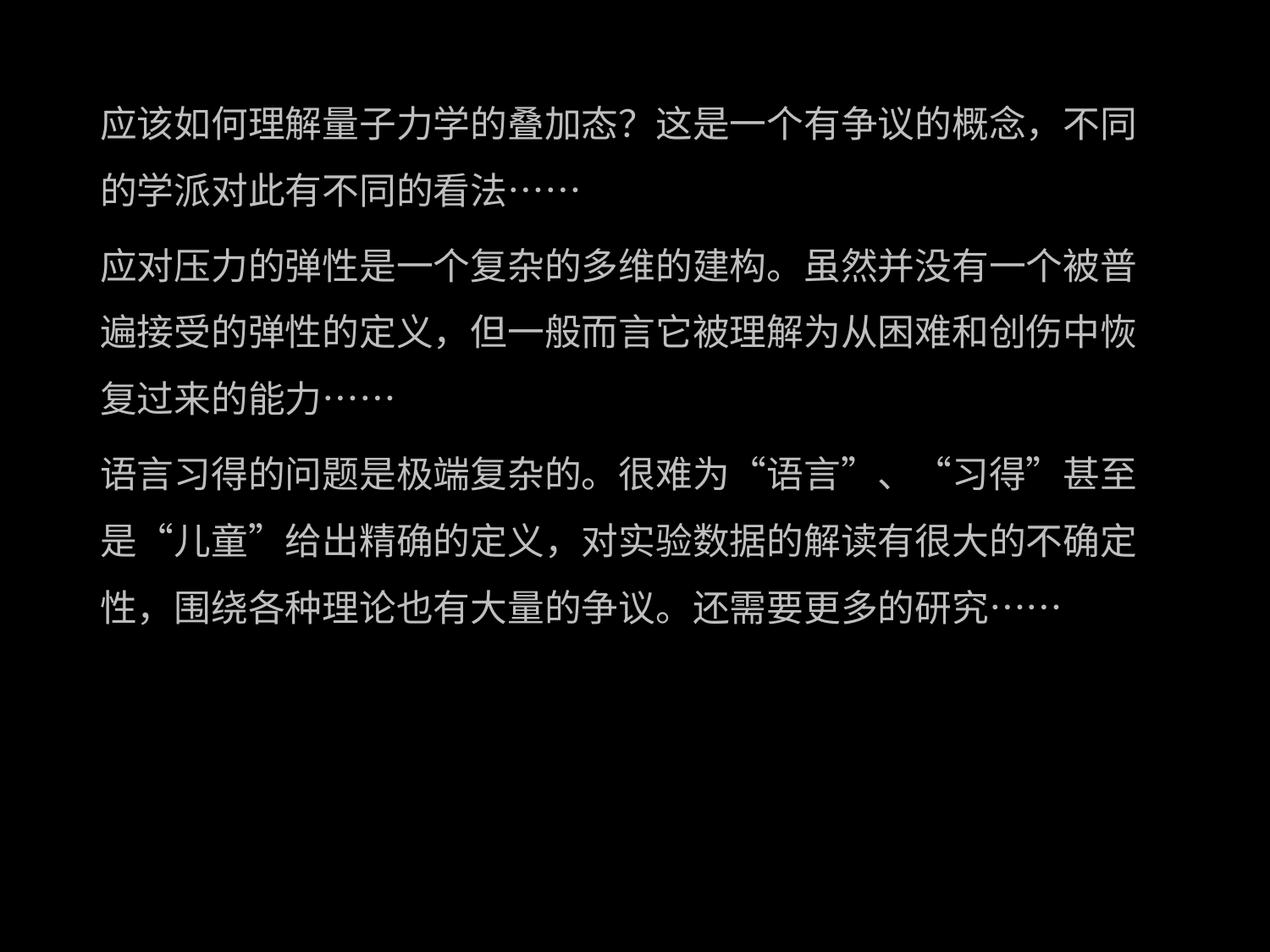

应该如何理解量子力学的叠加态？这是一个有争议的概念，不同的学派对此有不同的看法……
应对压力的弹性是一个复杂的多维的建构。虽然并没有一个被普遍接受的弹性的定义，但一般而言它被理解为从困难和创伤中恢复过来的能力……
语言习得的问题是极端复杂的。很难为“语言”、“习得”甚至是“儿童”给出精确的定义，对实验数据的解读有很大的不确定性，围绕各种理论也有大量的争议。还需要更多的研究……